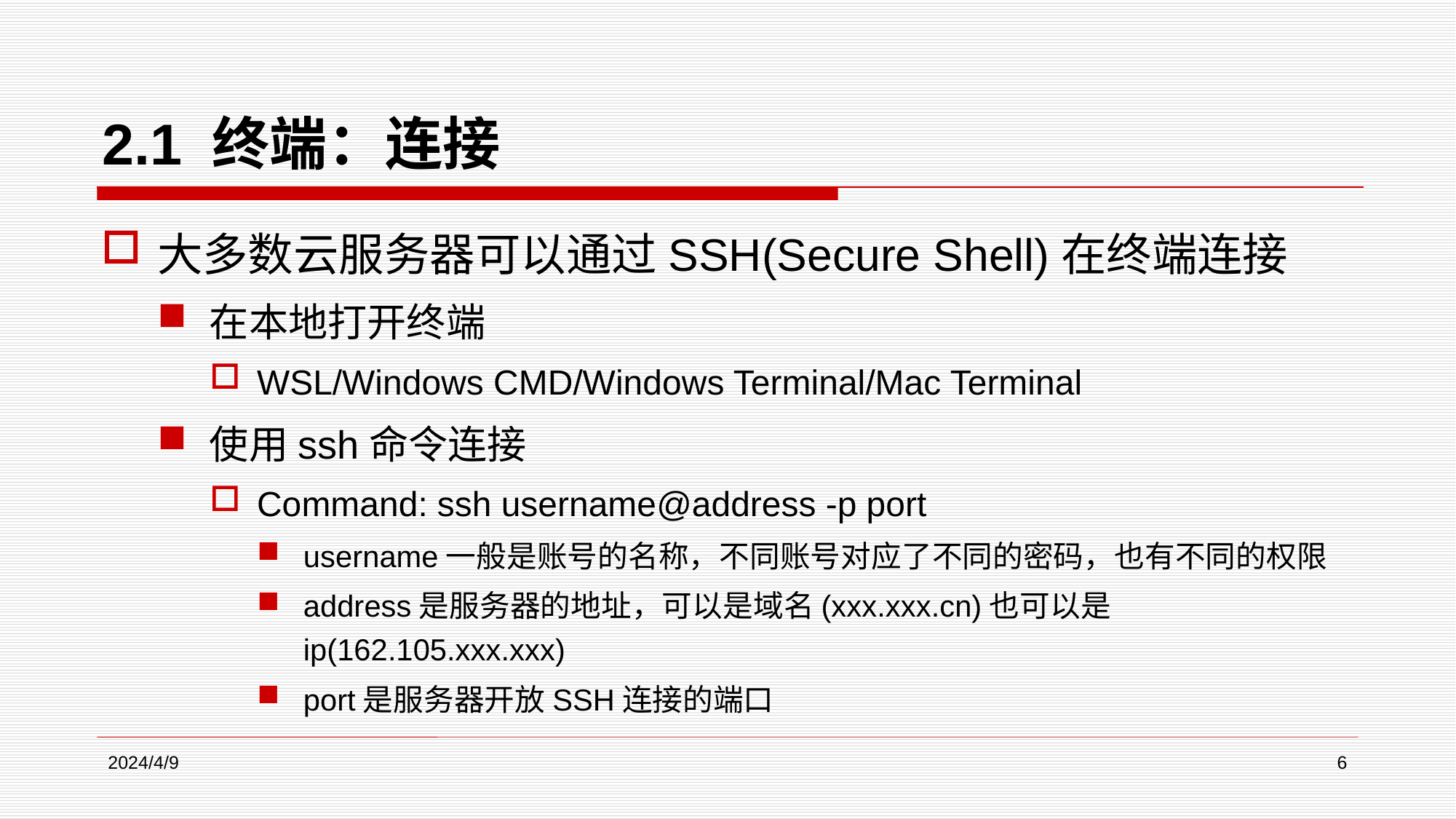

# 2.1 终端：连接
大多数云服务器可以通过SSH(Secure Shell)在终端连接
在本地打开终端
WSL/Windows CMD/Windows Terminal/Mac Terminal
使用ssh命令连接
Command: ssh username@address -p port
username一般是账号的名称，不同账号对应了不同的密码，也有不同的权限
address是服务器的地址，可以是域名(xxx.xxx.cn)也可以是ip(162.105.xxx.xxx)
port是服务器开放SSH连接的端口

2024/4/9
6